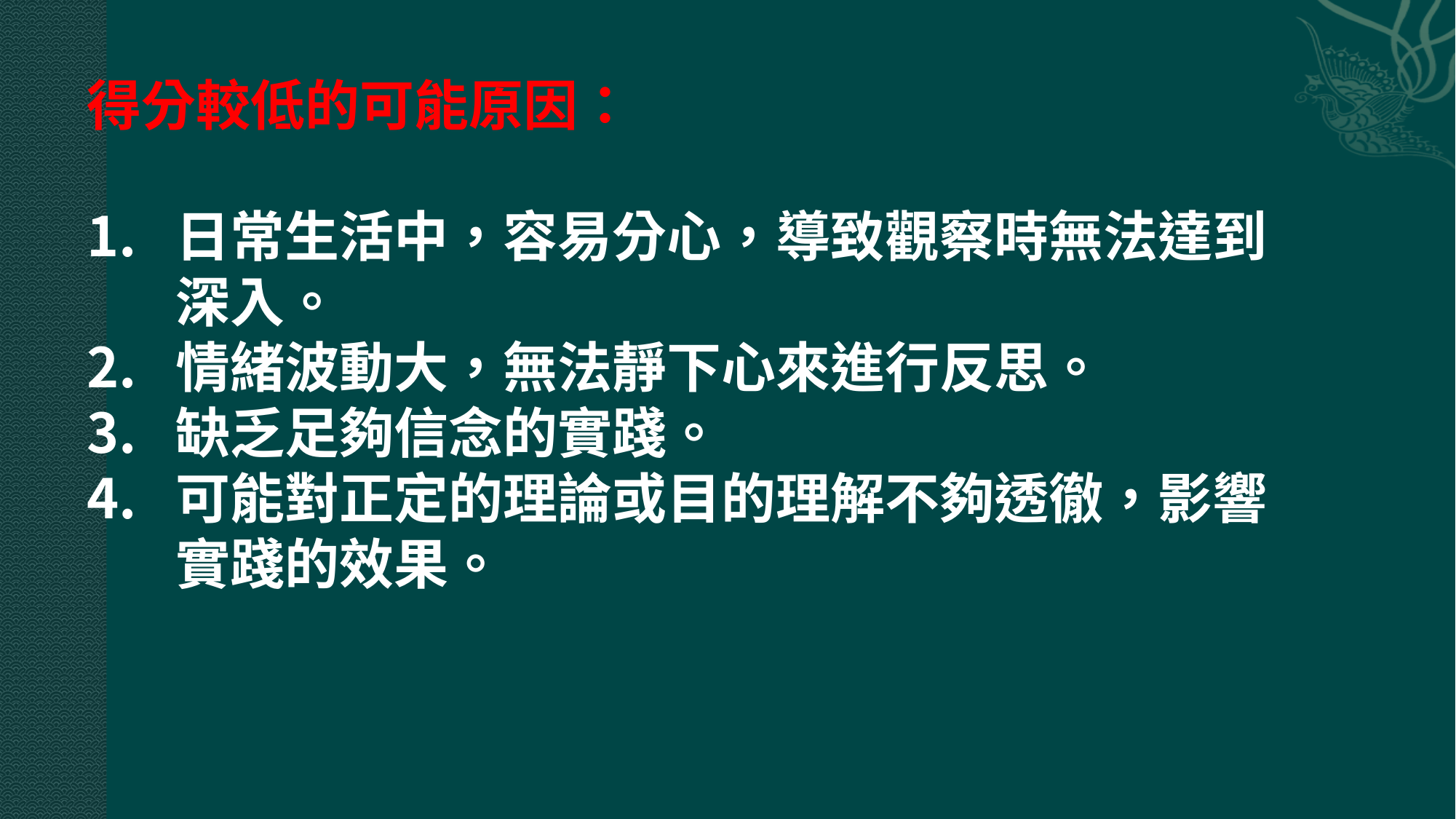

得分較低的可能原因：

日常生活中，容易分心，導致觀察時無法達到深入。
情緒波動大，無法靜下心來進行反思。
缺乏足夠信念的實踐。
可能對正定的理論或目的理解不夠透徹，影響實踐的效果。